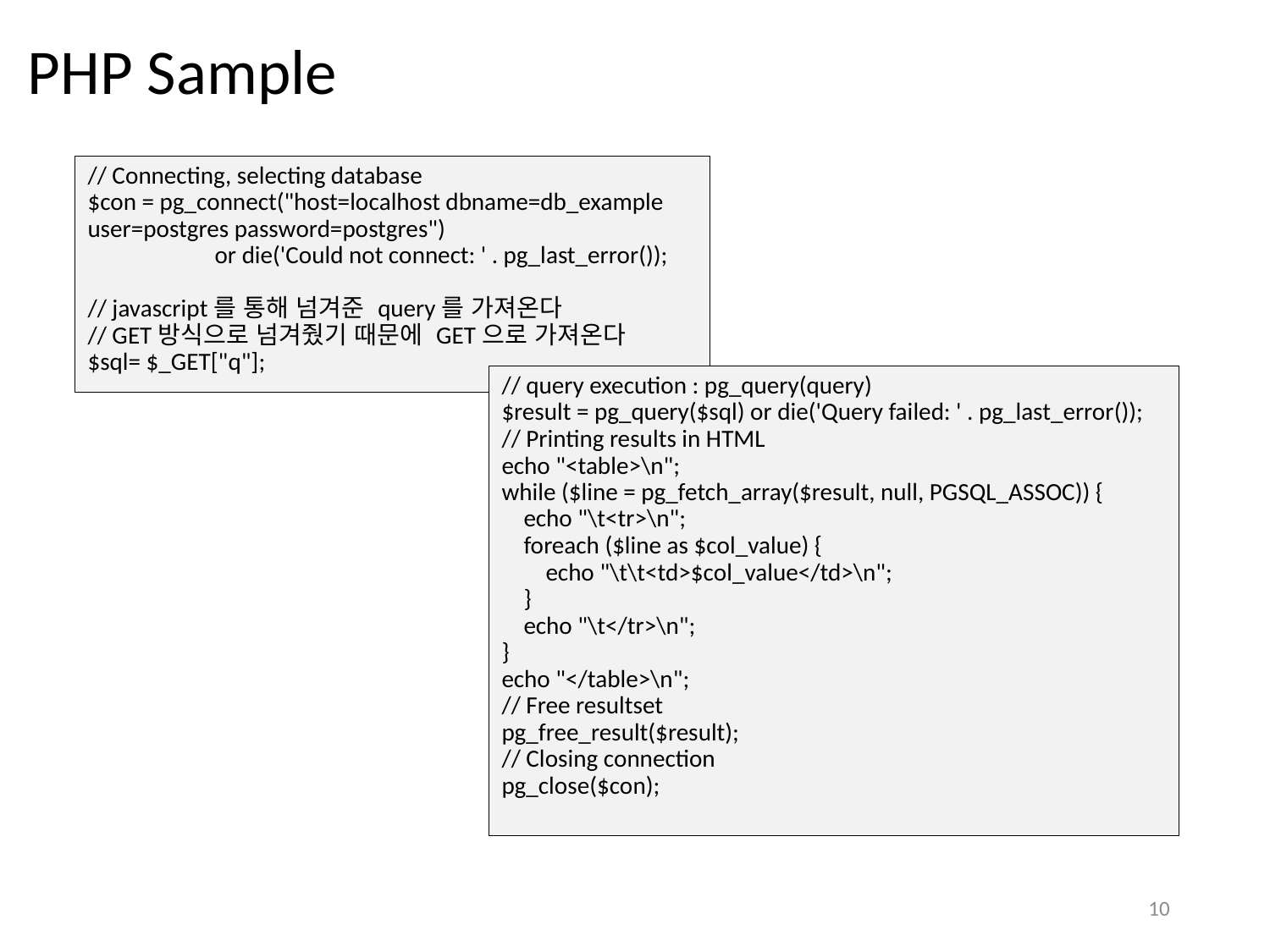

# PHP Sample
// Connecting, selecting database
$con = pg_connect("host=localhost dbname=db_example user=postgres password=postgres")
	or die('Could not connect: ' . pg_last_error());

// javascript를 통해 넘겨준 query를 가져온다
// GET방식으로 넘겨줬기 때문에 GET으로 가져온다
$sql= $_GET["q"];
// query execution : pg_query(query)
$result = pg_query($sql) or die('Query failed: ' . pg_last_error());
// Printing results in HTML
echo "<table>\n";
while ($line = pg_fetch_array($result, null, PGSQL_ASSOC)) {
    echo "\t<tr>\n";
    foreach ($line as $col_value) {
        echo "\t\t<td>$col_value</td>\n";
    }
    echo "\t</tr>\n";
}
echo "</table>\n";
// Free resultset
pg_free_result($result);
// Closing connection
pg_close($con);
10